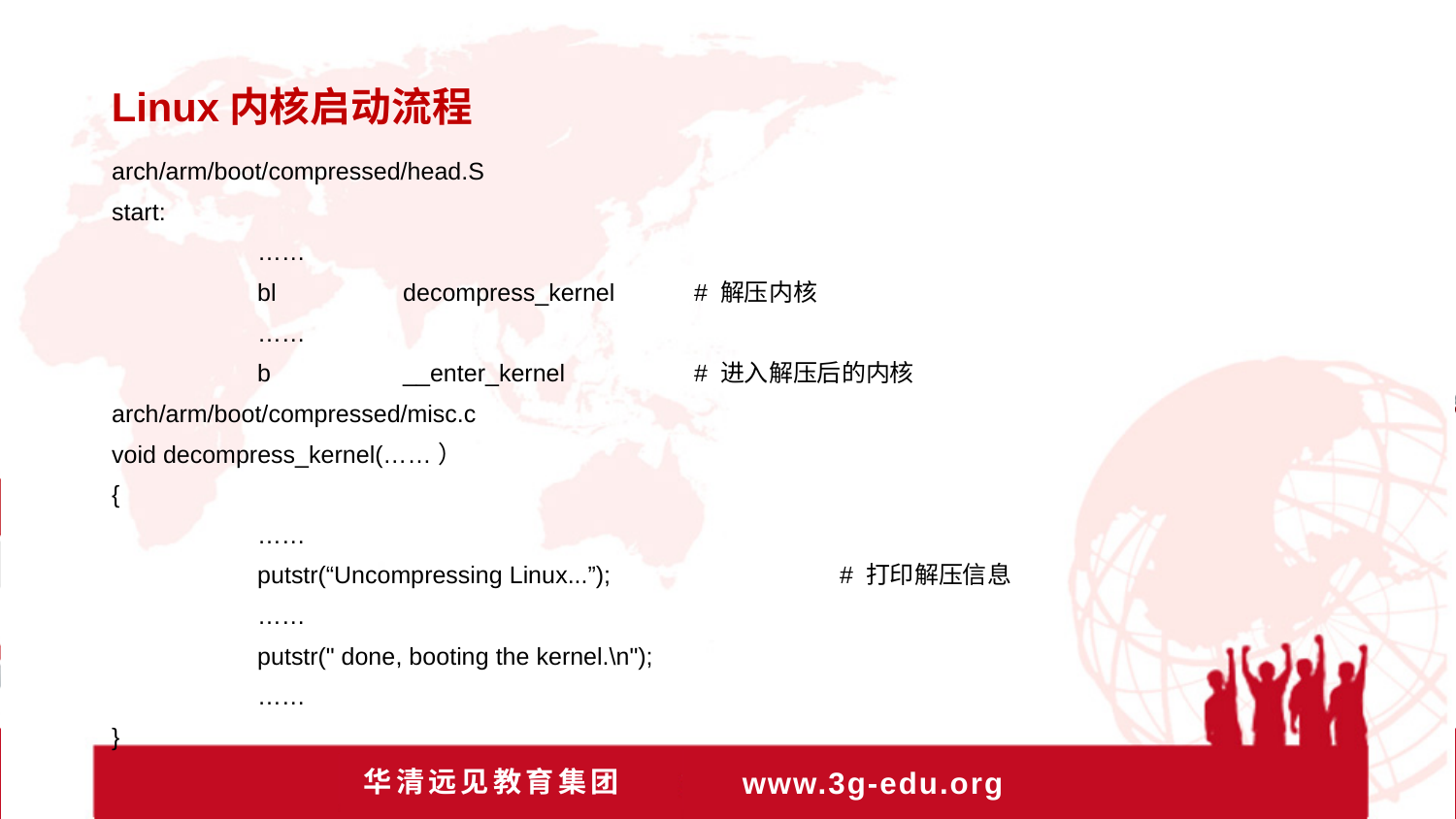

Linux内核启动流程
arch/arm/boot/compressed/head.S
start:
	……
	bl	decompress_kernel	# 解压内核
	……
	b	__enter_kernel	# 进入解压后的内核
arch/arm/boot/compressed/misc.c
void decompress_kernel(……）
{
	……
	putstr(“Uncompressing Linux...”);		# 打印解压信息
	……
	putstr(" done, booting the kernel.\n");
	……
}